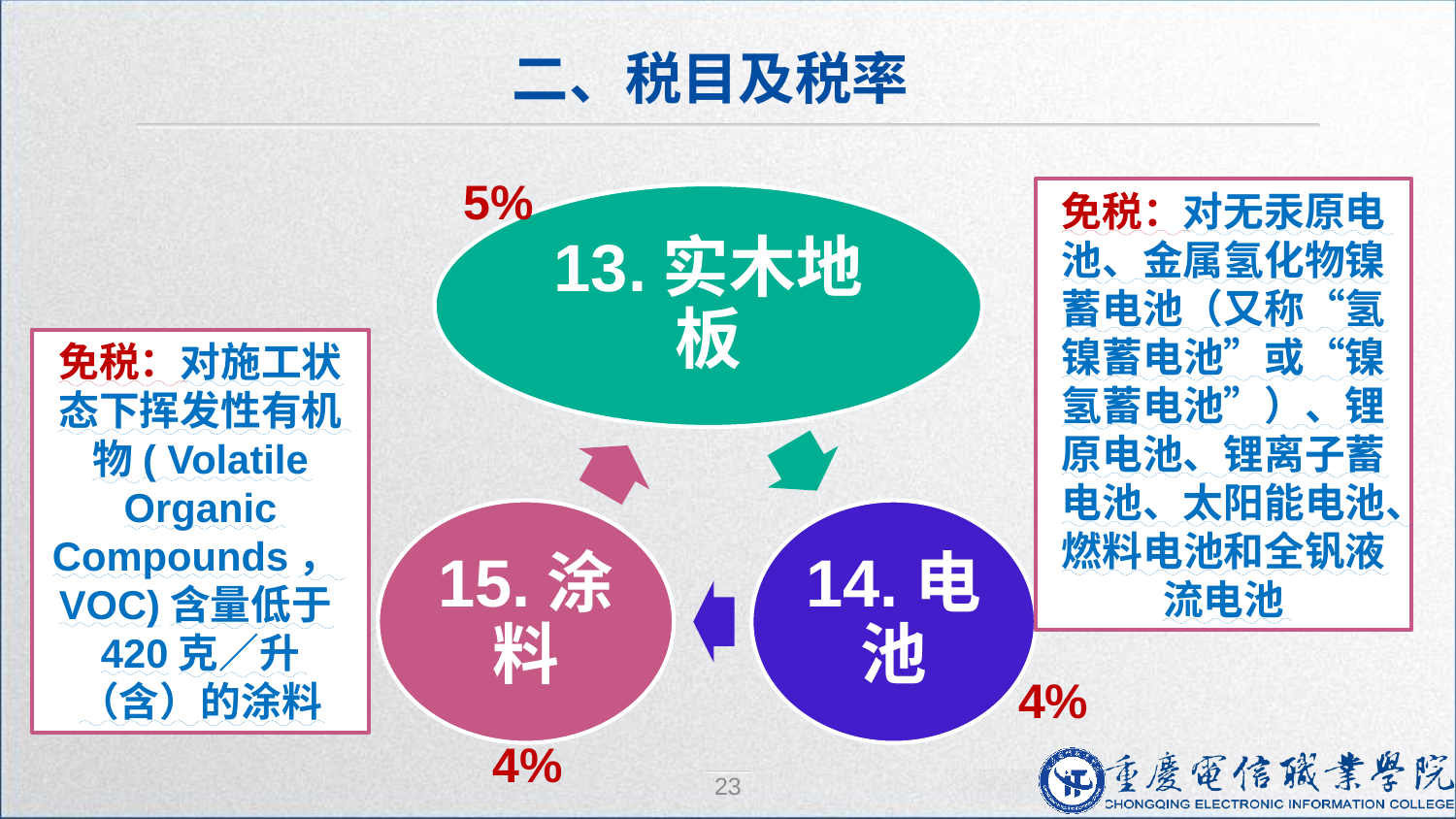

二、税目及税率
5%
免税：对无汞原电池、金属氢化物镍蓄电池（又称“氢镍蓄电池”或“镍氢蓄电池”）、锂原电池、锂离子蓄电池、太阳能电池、燃料电池和全钒液流电池
13.实木地板

14.电池

15.涂料

免税：对施工状态下挥发性有机物( Volatile Organic Compounds，VOC)含量低于420克／升（含）的涂料
4%
4%
23